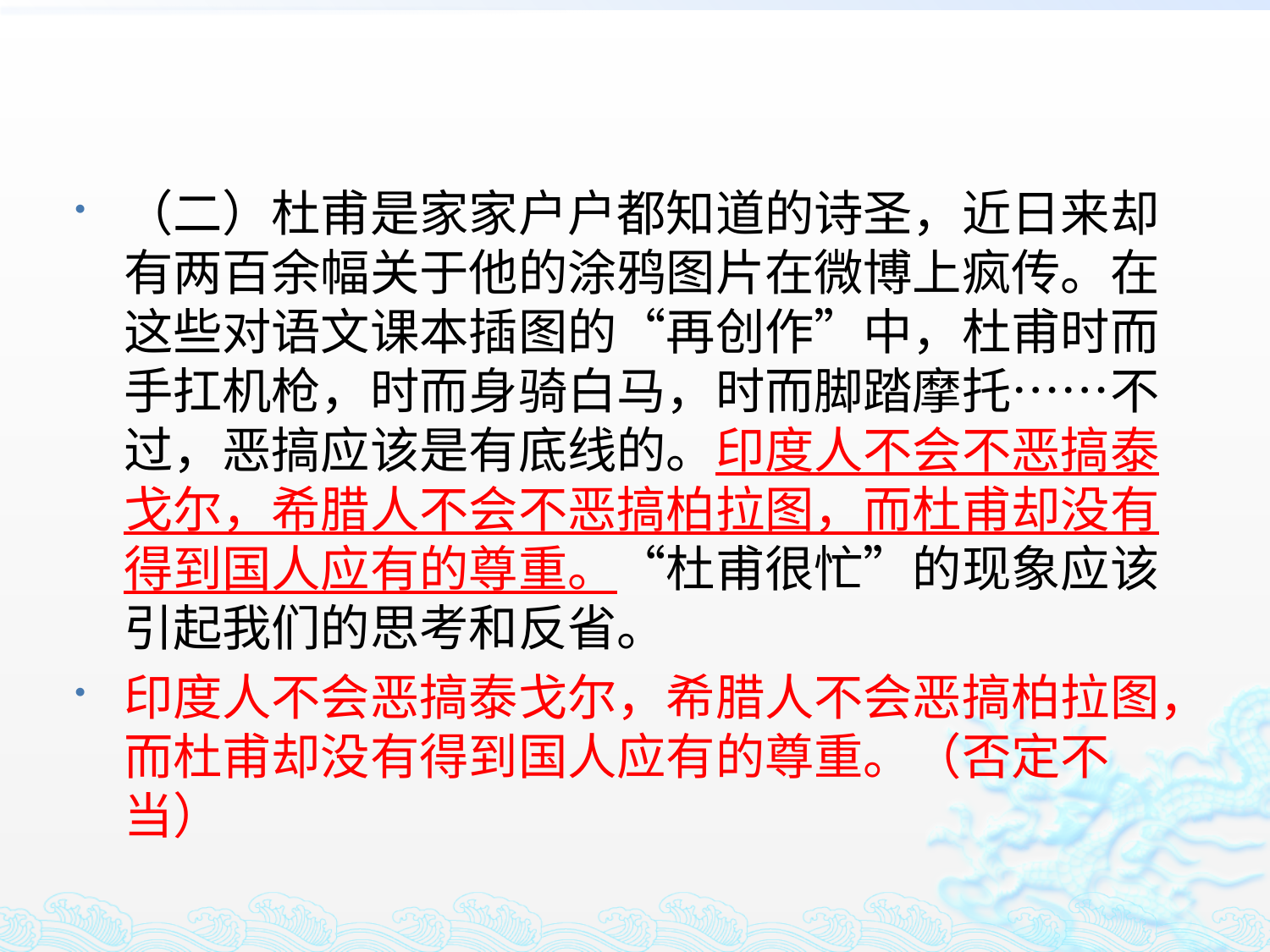

#
（二）杜甫是家家户户都知道的诗圣，近日来却有两百余幅关于他的涂鸦图片在微博上疯传。在这些对语文课本插图的“再创作”中，杜甫时而手扛机枪，时而身骑白马，时而脚踏摩托……不过，恶搞应该是有底线的。印度人不会不恶搞泰戈尔，希腊人不会不恶搞柏拉图，而杜甫却没有得到国人应有的尊重。“杜甫很忙”的现象应该引起我们的思考和反省。
印度人不会恶搞泰戈尔，希腊人不会恶搞柏拉图，而杜甫却没有得到国人应有的尊重。（否定不当）